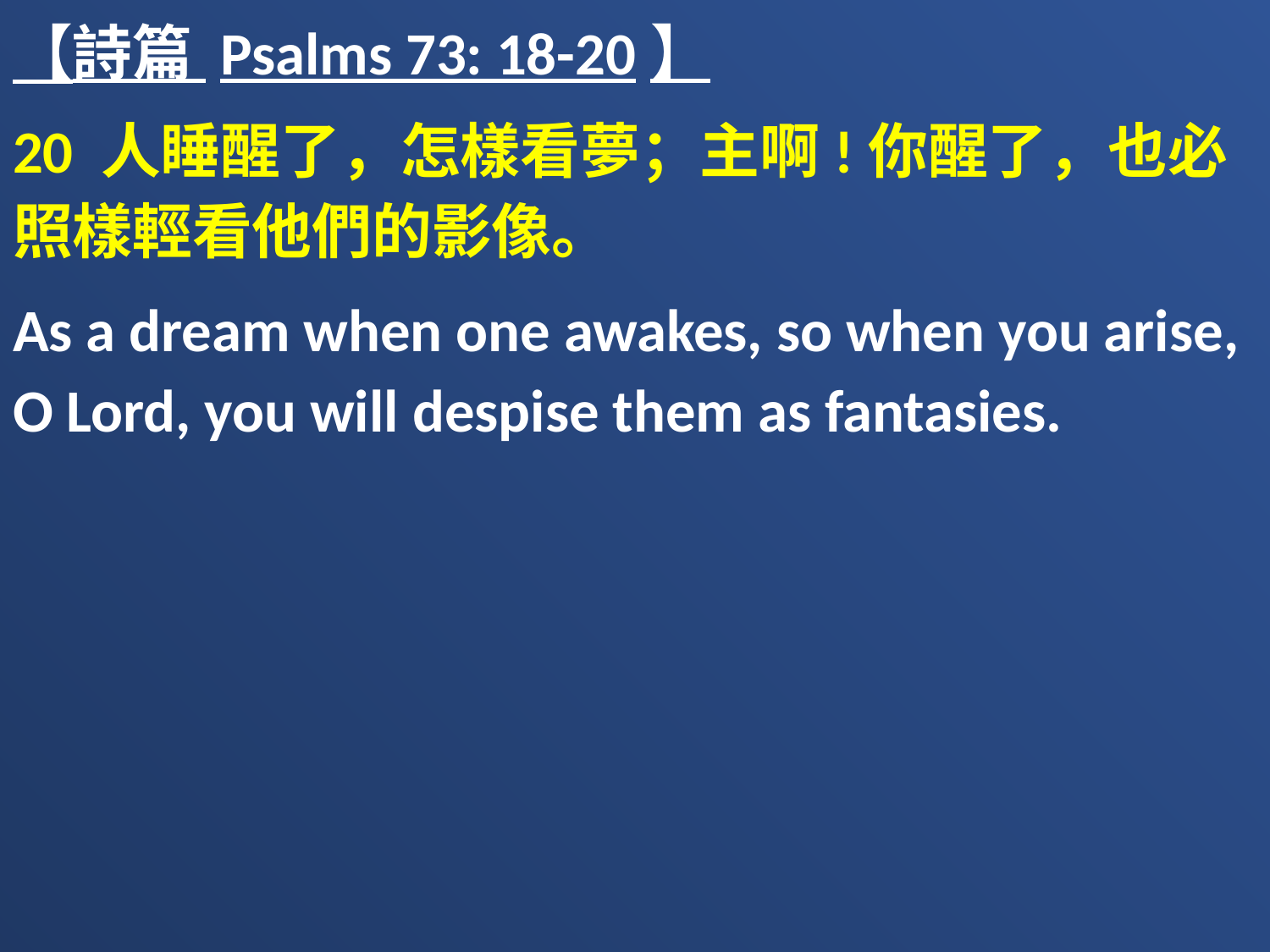

【詩篇 Psalms 73: 18-20】
20 人睡醒了，怎樣看夢；主啊!你醒了，也必照樣輕看他們的影像。
As a dream when one awakes, so when you arise, O Lord, you will despise them as fantasies.